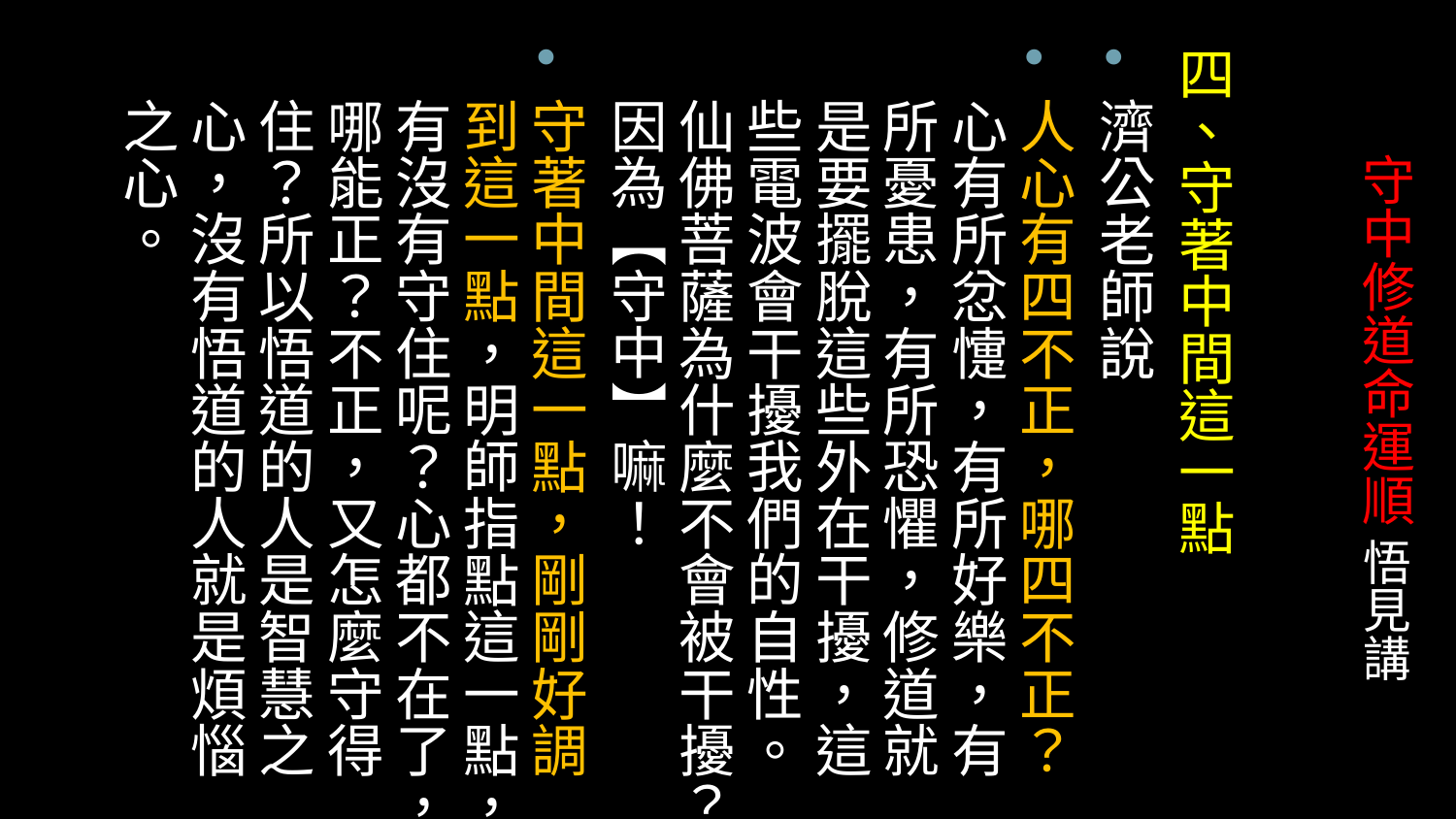

四、守著中間這一點
濟公老師說
人心有四不正，哪四不正？心有所忿懥，有所好樂，有所憂患，有所恐懼，修道就是要擺脫這些外在干擾，這些電波會干擾我們的自性。仙佛菩薩為什麼不會被干擾？因為【守中】嘛！
守著中間這一點，剛剛好調到這一點，明師指點這一點，有沒有守住呢？心都不在了，哪能正？不正，又怎麼守得住？所以悟道的人是智慧之心，沒有悟道的人就是煩惱之心。

# 守中修道命運順 悟見講